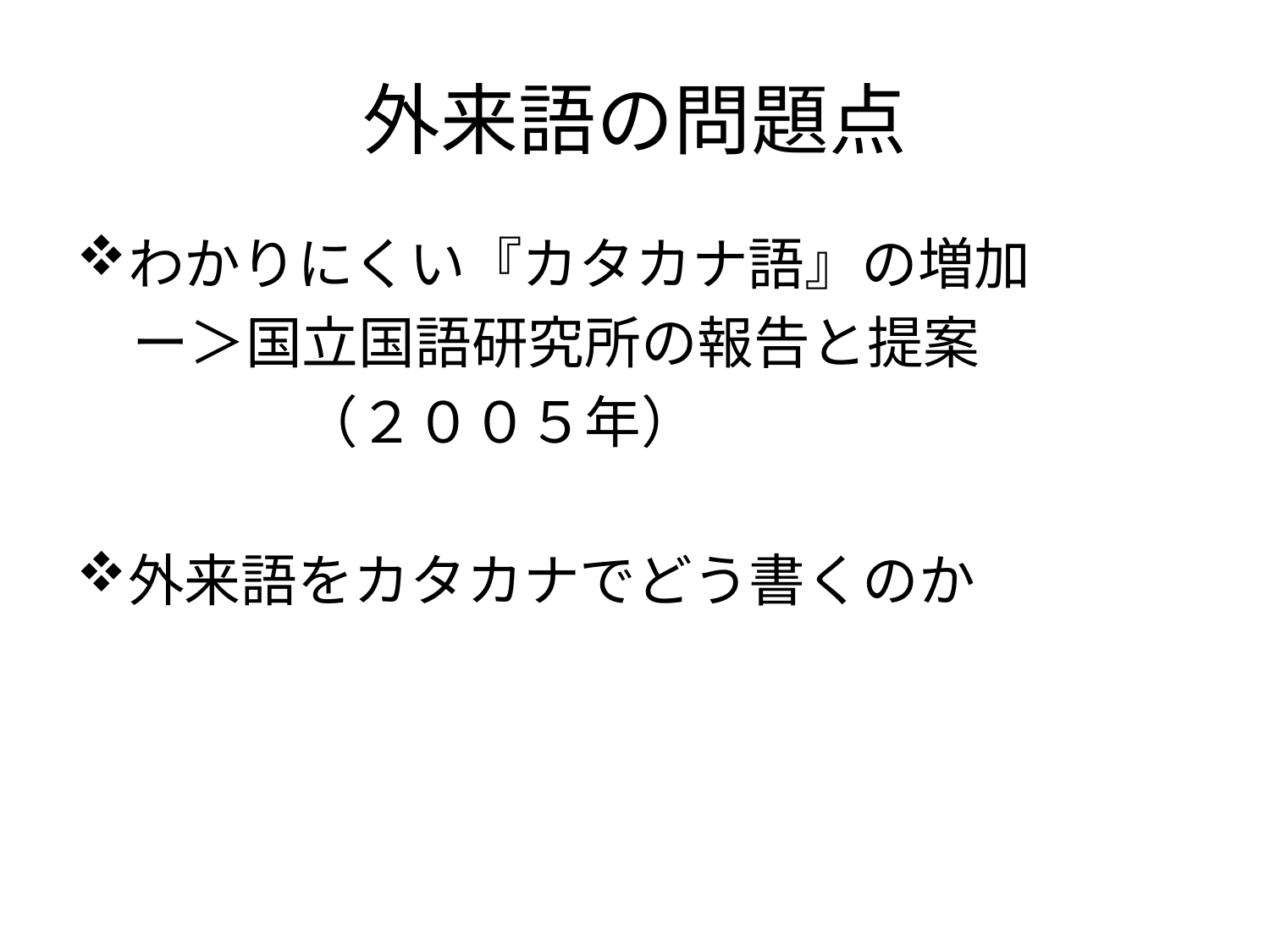

# 外来語の問題点
わかりにくい『カタカナ語』の増加
　ー＞国立国語研究所の報告と提案
　　　　（２００５年）

外来語をカタカナでどう書くのか